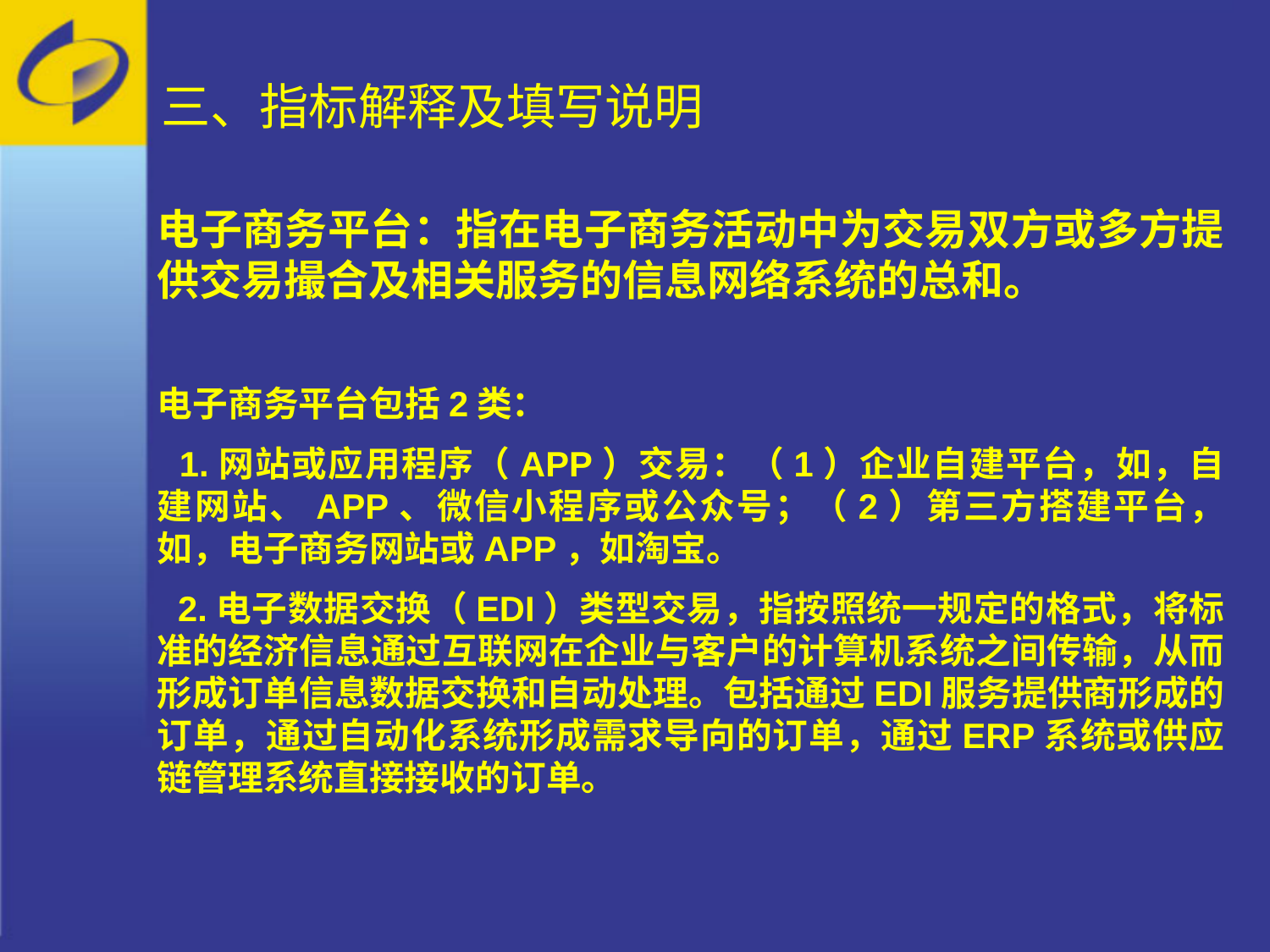

三、指标解释及填写说明
电子商务平台：指在电子商务活动中为交易双方或多方提供交易撮合及相关服务的信息网络系统的总和。

电子商务平台包括2类：
  1.网站或应用程序（APP）交易：（1）企业自建平台，如，自建网站、APP、微信小程序或公众号；（2）第三方搭建平台，如，电子商务网站或APP，如淘宝。
  2.电子数据交换（EDI）类型交易，指按照统一规定的格式，将标准的经济信息通过互联网在企业与客户的计算机系统之间传输，从而形成订单信息数据交换和自动处理。包括通过EDI服务提供商形成的订单，通过自动化系统形成需求导向的订单，通过ERP系统或供应链管理系统直接接收的订单。